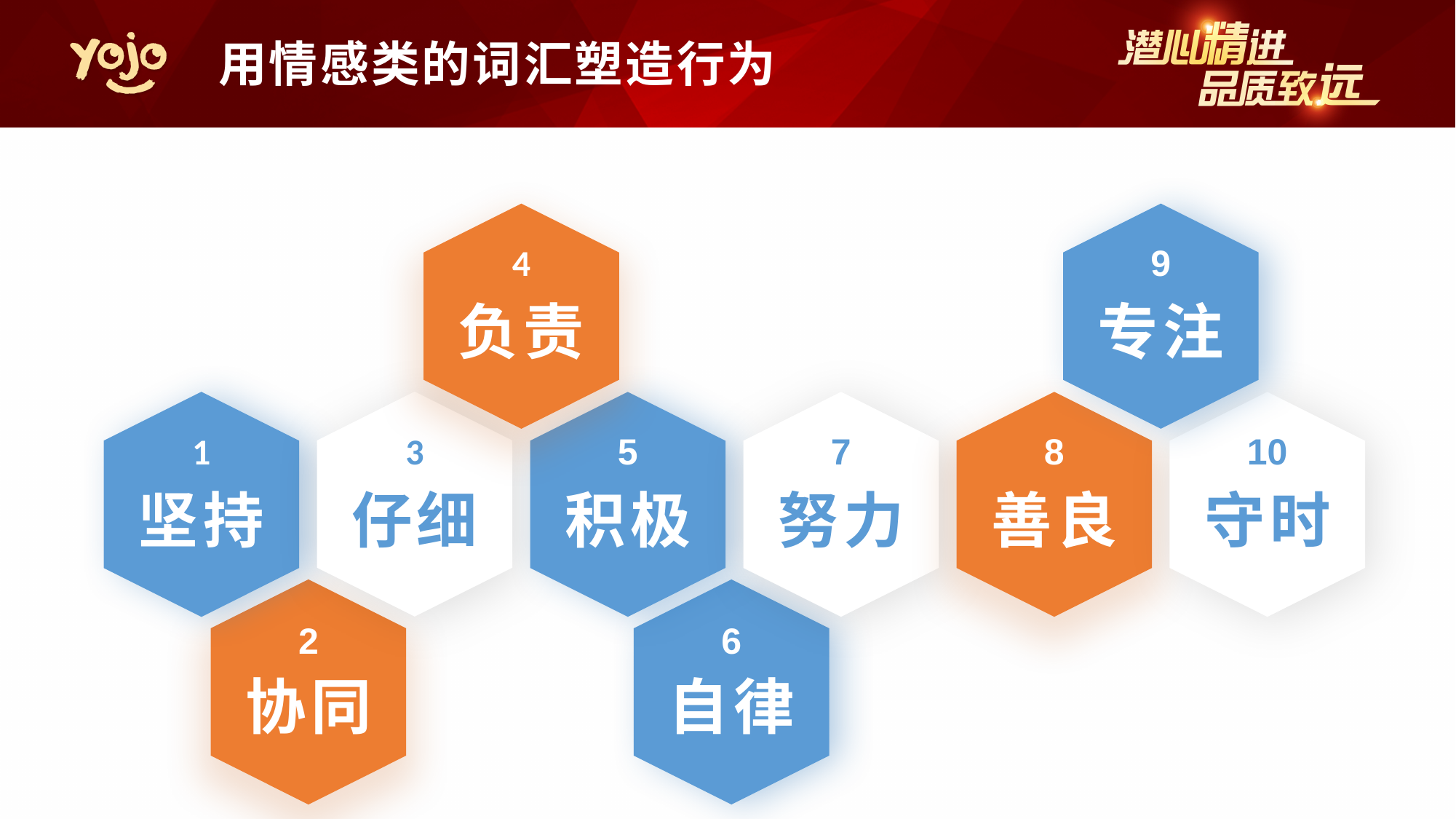

用情感类的词汇塑造行为

4
9
负责
专注

1
3
5
7
8
10
坚持
仔细
积极
努力
善良
守时

2
6
协同
自律